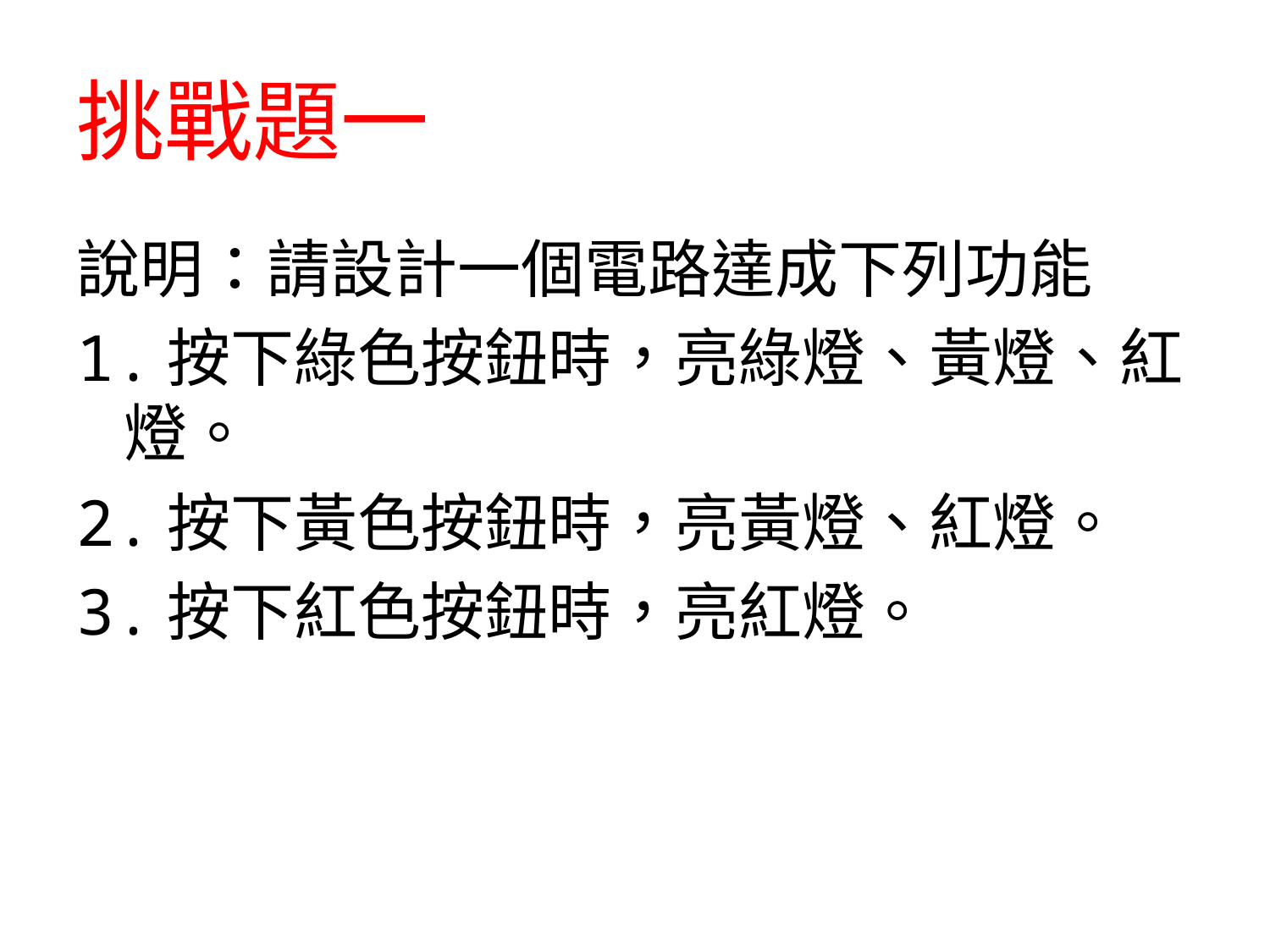

# 挑戰題一
說明：請設計一個電路達成下列功能
1.按下綠色按鈕時，亮綠燈、黃燈、紅燈。
2.按下黃色按鈕時，亮黃燈、紅燈。
3.按下紅色按鈕時，亮紅燈。